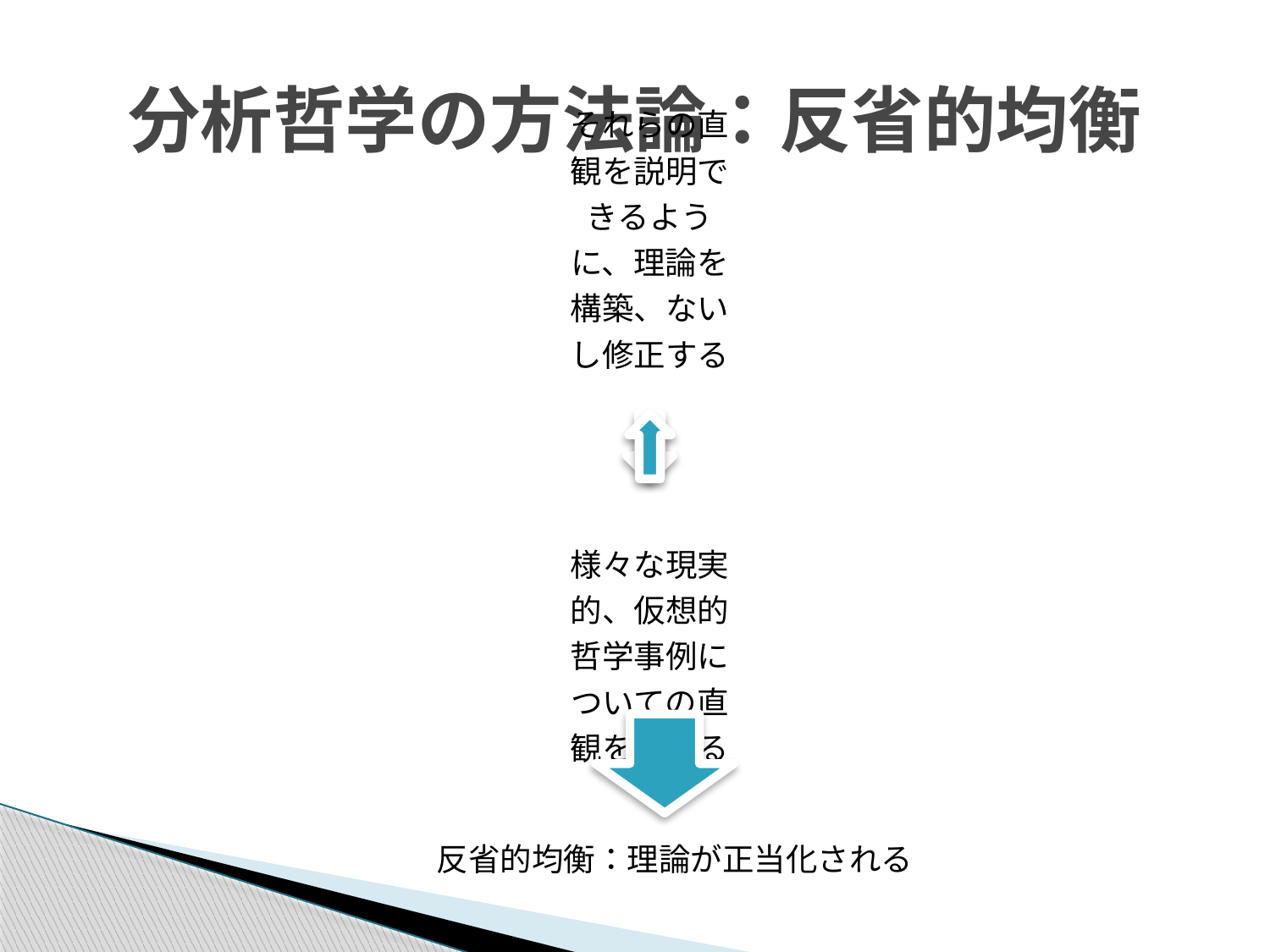

# 分析哲学の方法論：反省的均衡
様々な現実的、仮想的哲学事例についての直観を集める

反省的均衡：理論が正当化される